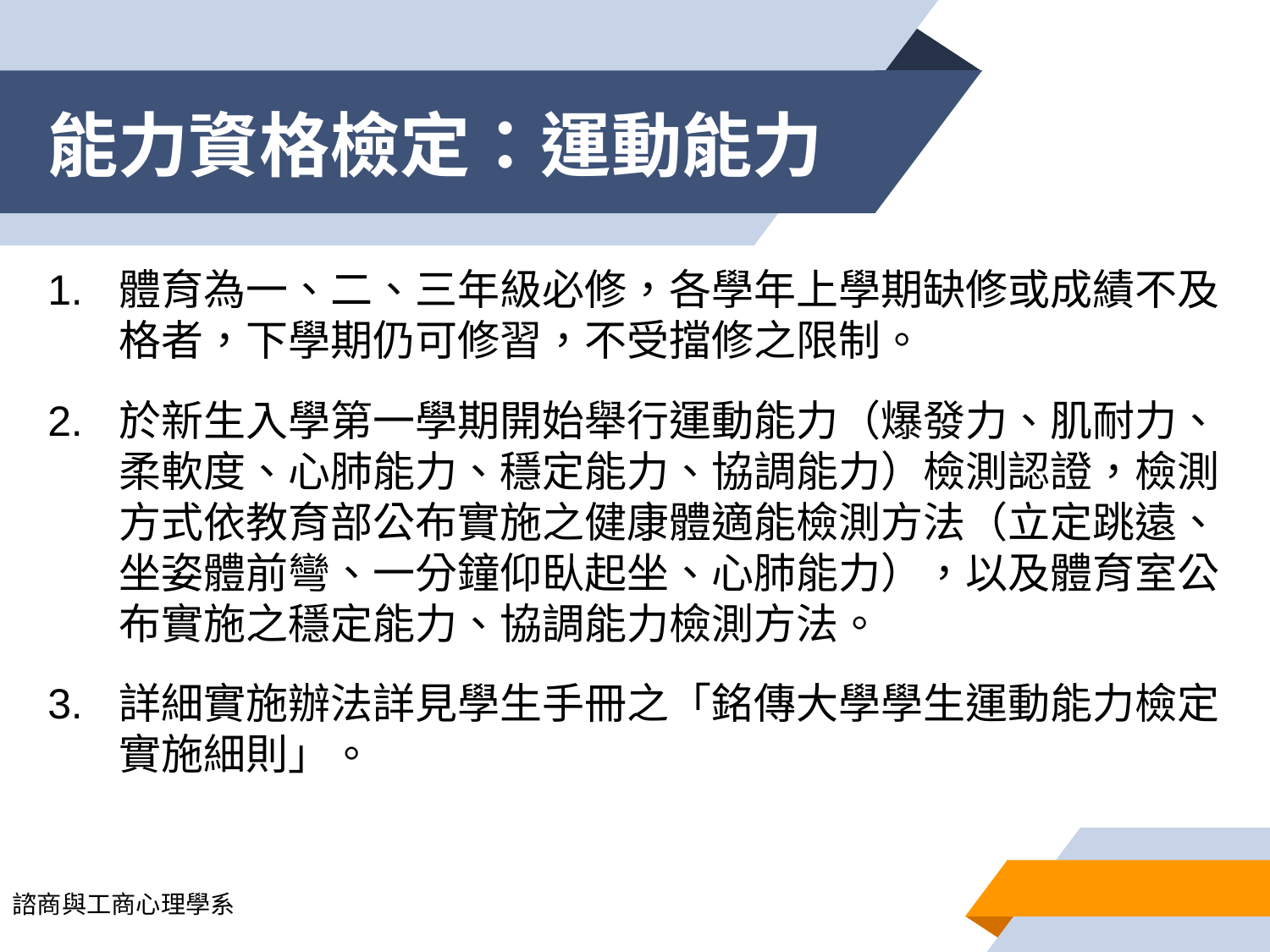

# 能力資格檢定：運動能力

體育為一、二、三年級必修，各學年上學期缺修或成績不及格者，下學期仍可修習，不受擋修之限制。
於新生入學第一學期開始舉行運動能力（爆發力、肌耐力、柔軟度、心肺能力、穩定能力、協調能力）檢測認證，檢測方式依教育部公布實施之健康體適能檢測方法（立定跳遠、坐姿體前彎、一分鐘仰臥起坐、心肺能力），以及體育室公布實施之穩定能力、協調能力檢測方法。
詳細實施辦法詳見學生手冊之「銘傳大學學生運動能力檢定實施細則」。

諮商與工商心理學系